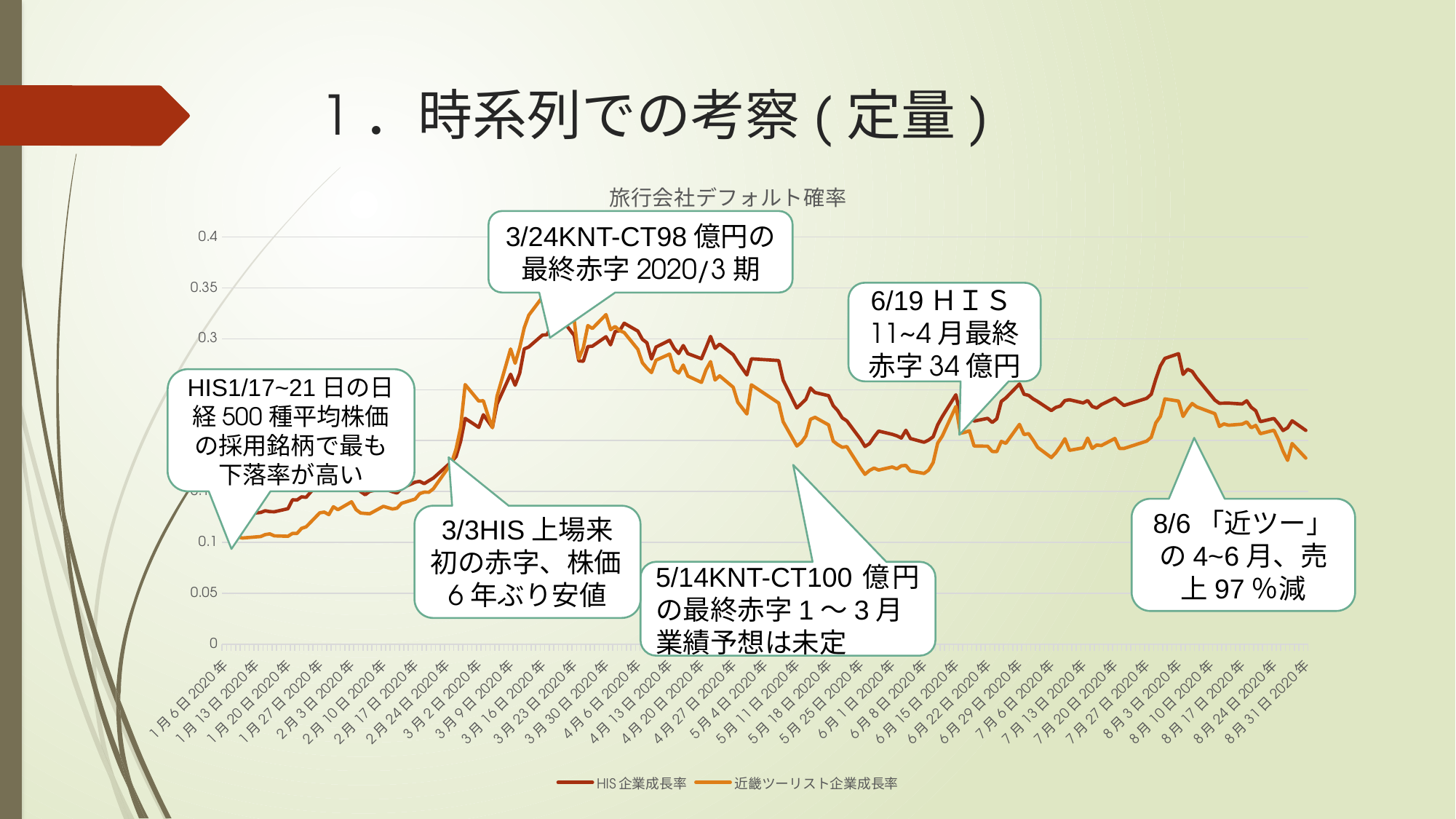

# 1．時系列での考察(定量)

### Chart: 旅行会社デフォルト確率

| Category | HIS企業成長率 | 近畿ツーリスト企業成長率 |
|---|---|---|
| 43836 | 0.1327087769824636 | 0.11347962369881744 |
| 43837 | 0.13032306465624907 | 0.10772988240130252 |
| 43838 | 0.1361809244202072 | 0.11595348542328322 |
| 43839 | 0.13002503487025924 | 0.1052542833805313 |
| 43840 | 0.12780620289995956 | 0.10423786047885257 |
| 43844 | 0.1292745041530882 | 0.10565998752023782 |
| 43845 | 0.13102756927775128 | 0.1075875582771267 |
| 43846 | 0.13017478668564386 | 0.10829036131020524 |
| 43847 | 0.12998770153006198 | 0.10636116720503531 |
| 43850 | 0.13302269307028347 | 0.1059093499636963 |
| 43851 | 0.14178504591380298 | 0.1087545479828617 |
| 43852 | 0.14154546681970873 | 0.10874735583793037 |
| 43853 | 0.1446817232296955 | 0.11371509979515552 |
| 43854 | 0.14421163533781423 | 0.11517993226229696 |
| 43857 | 0.15957002818835192 | 0.12892685950064958 |
| 43858 | 0.16048199773488064 | 0.1296619155382267 |
| 43859 | 0.15596274606993127 | 0.12722751943565444 |
| 43860 | 0.1597411213064222 | 0.13494627066560577 |
| 43861 | 0.15970181966076863 | 0.13201680476301184 |
| 43864 | 0.1625141562996945 | 0.13978833988462042 |
| 43865 | 0.1562871370638841 | 0.13209698398106492 |
| 43866 | 0.1498276392979135 | 0.12878637209904434 |
| 43867 | 0.14675144907019733 | 0.1283595481031548 |
| 43868 | 0.1501315530777532 | 0.12806444560173177 |
| 43871 | 0.1528382083292549 | 0.13536646572794608 |
| 43873 | 0.14970540718918982 | 0.13271226900410785 |
| 43874 | 0.14844486002124277 | 0.13350362925169823 |
| 43875 | 0.1530483527903091 | 0.1383298684534648 |
| 43878 | 0.1591130468201521 | 0.1425264645543272 |
| 43879 | 0.15990306756937755 | 0.14784517872129674 |
| 43880 | 0.15761351134391238 | 0.14931851118151282 |
| 43881 | 0.1604807825041652 | 0.1491962656487787 |
| 43882 | 0.16310152188637655 | 0.15258689307822232 |
| 43886 | 0.17916998719873808 | 0.1780017953665303 |
| 43887 | 0.18436998540489746 | 0.1917959416083518 |
| 43888 | 0.1991582465479465 | 0.21282534491795926 |
| 43889 | 0.22185409907041748 | 0.25501389064139385 |
| 43892 | 0.21295257730393793 | 0.23881774080180632 |
| 43893 | 0.22537645474257184 | 0.23917496957598972 |
| 43894 | 0.21912145602190847 | 0.22495433811278423 |
| 43895 | 0.21293523634408337 | 0.21266869403979707 |
| 43896 | 0.23570932852651483 | 0.24338109854166284 |
| 43899 | 0.2652068483231329 | 0.2900036622198313 |
| 43900 | 0.2543676810401695 | 0.2759393881220801 |
| 43901 | 0.26615276370235275 | 0.29120223492830055 |
| 43902 | 0.29006390454001224 | 0.31083288016777466 |
| 43903 | 0.2919897759907617 | 0.32321790833807285 |
| 43906 | 0.3036642794516652 | 0.3409708168653428 |
| 43907 | 0.3039509685878481 | 0.3270200690575499 |
| 43908 | 0.31263476452655525 | 0.32755064742095763 |
| 43909 | 0.32673518562604753 | 0.3312609222243331 |
| 43913 | 0.3032558209450249 | 0.31833356993640105 |
| 43914 | 0.2783078564051645 | 0.280373155102626 |
| 43915 | 0.27793006758484834 | 0.2912348166690082 |
| 43916 | 0.29233385989927907 | 0.31300520353776834 |
| 43917 | 0.2927720850123151 | 0.3101130836839641 |
| 43920 | 0.30206645183652747 | 0.3237933302572597 |
| 43921 | 0.29409203878816603 | 0.3089711443908516 |
| 43922 | 0.30716306706938046 | 0.3120629977429865 |
| 43923 | 0.30798536839097346 | 0.30806405653135693 |
| 43924 | 0.3153161806847107 | 0.3061452452648592 |
| 43927 | 0.30759581829639604 | 0.2896497481049476 |
| 43928 | 0.29952963062642524 | 0.27655778075427156 |
| 43929 | 0.29609120176502035 | 0.2711917996335337 |
| 43930 | 0.2801675059541707 | 0.2668125252155341 |
| 43931 | 0.291900298552377 | 0.2790106304326737 |
| 43934 | 0.2985690630428801 | 0.2849904043205335 |
| 43935 | 0.29058124819325865 | 0.2695216407464809 |
| 43936 | 0.2855584386716171 | 0.26634835521306344 |
| 43937 | 0.29338192888121134 | 0.2742121658677459 |
| 43938 | 0.28546306454767356 | 0.26339622938041707 |
| 43941 | 0.2804462661420179 | 0.25715693236000003 |
| 43942 | 0.29115411625768783 | 0.26942670496936283 |
| 43943 | 0.30233717200630345 | 0.2775806444572213 |
| 43944 | 0.29065541033813574 | 0.25957232750400233 |
| 43945 | 0.2947943615551986 | 0.2636063739784035 |
| 43948 | 0.28435572465519343 | 0.25243879276190917 |
| 43949 | 0.2771594474742447 | 0.23766204411667805 |
| 43951 | 0.2644846511783984 | 0.22615719839963888 |
| 43952 | 0.28036093559317543 | 0.25480266733284657 |
| 43958 | 0.2786771152147613 | 0.2369137109539919 |
| 43959 | 0.2592755407536524 | 0.2184932044755601 |
| 43962 | 0.23202405908770485 | 0.19467376888887036 |
| 43963 | 0.2362613650107306 | 0.19823463423267537 |
| 43964 | 0.24055352783850703 | 0.20455436775013572 |
| 43965 | 0.2517224353332648 | 0.22091394171313827 |
| 43966 | 0.24721502626091463 | 0.22286538164399045 |
| 43969 | 0.24409509840390092 | 0.2153614786752323 |
| 43970 | 0.23431249336471188 | 0.19948925009720073 |
| 43971 | 0.2294243271021947 | 0.1960492284334078 |
| 43972 | 0.2222857965582126 | 0.19341128573711178 |
| 43973 | 0.21937735760085775 | 0.19407708240596394 |
| 43976 | 0.20147809603969552 | 0.17318751650905778 |
| 43977 | 0.19417263269865448 | 0.1668304950000596 |
| 43978 | 0.1970537403060367 | 0.1706525710671008 |
| 43979 | 0.20354037371702946 | 0.17299981065246142 |
| 43980 | 0.20935361112005976 | 0.1710275999124445 |
| 43983 | 0.20617007635141815 | 0.17405762533136668 |
| 43984 | 0.20470258413043144 | 0.17217823641678429 |
| 43985 | 0.20251509522052508 | 0.17518392913810465 |
| 43986 | 0.21014141563458824 | 0.17557974132918824 |
| 43987 | 0.20203434020095068 | 0.17011645289037233 |
| 43990 | 0.19836862934307095 | 0.16773952291896957 |
| 43991 | 0.20049026486263077 | 0.17095124454871638 |
| 43992 | 0.20372015002872856 | 0.17838016599834375 |
| 43993 | 0.21554110852544772 | 0.19760408347533917 |
| 43994 | 0.22360480272127342 | 0.20437476532281298 |
| 43997 | 0.24503531886692298 | 0.23347504765859303 |
| 43998 | 0.22451240143243995 | 0.207247378941331 |
| 43999 | 0.2233696307462312 | 0.2081701467004096 |
| 44000 | 0.22647696780308454 | 0.20964590880805337 |
| 44001 | 0.21912952818669262 | 0.19467479609908575 |
| 44004 | 0.22182150066168135 | 0.19444545544188338 |
| 44005 | 0.21783784306643444 | 0.18931905273533886 |
| 44006 | 0.22143797903708984 | 0.18914669363157594 |
| 44007 | 0.2384859426414664 | 0.19921718068230826 |
| 44008 | 0.2418448228833892 | 0.19730982951121642 |
| 44011 | 0.2556166733702642 | 0.2159424535919561 |
| 44012 | 0.24548510575476234 | 0.20587188063428913 |
| 44013 | 0.24444907559493878 | 0.20684520666577563 |
| 44014 | 0.24096937914054467 | 0.20045281194347894 |
| 44015 | 0.23840913809179815 | 0.19333157107308283 |
| 44018 | 0.22952960509805298 | 0.18331950432037877 |
| 44019 | 0.2326119819571207 | 0.18803992544423426 |
| 44020 | 0.2339755683072092 | 0.1943644965211925 |
| 44021 | 0.23932744692659574 | 0.20179739112848794 |
| 44022 | 0.24014204560156038 | 0.19042493834085072 |
| 44025 | 0.2369769599249522 | 0.19285067523649713 |
| 44026 | 0.2393444187882718 | 0.20245423605588406 |
| 44027 | 0.2335313100515948 | 0.1922662652850248 |
| 44028 | 0.23199879867472434 | 0.19565285342850372 |
| 44029 | 0.23533354740676915 | 0.1950854258480556 |
| 44032 | 0.2418762783387488 | 0.20206321771298774 |
| 44033 | 0.2380414626470507 | 0.19224627021121954 |
| 44034 | 0.23449463357312397 | 0.19226639797692904 |
| 44039 | 0.24150637955749382 | 0.19947403298953104 |
| 44040 | 0.2455535164936224 | 0.2032742278882409 |
| 44041 | 0.2604587003944089 | 0.21741943236897932 |
| 44042 | 0.273301642551257 | 0.2238067137968162 |
| 44043 | 0.2807688070719325 | 0.24092840305533963 |
| 44046 | 0.28536695684461993 | 0.23881121823428286 |
| 44047 | 0.2650225362820017 | 0.2237075709703368 |
| 44048 | 0.27008887842304996 | 0.23083297145759163 |
| 44049 | 0.2680214789273032 | 0.23642710586727983 |
| 44050 | 0.261512895884781 | 0.23311072356964163 |
| 44054 | 0.23973788874428384 | 0.22645899406326142 |
| 44055 | 0.2366340837168853 | 0.21393202183228452 |
| 44056 | 0.23677011618762275 | 0.21636839273249459 |
| 44057 | 0.23685234196829946 | 0.21509127838072126 |
| 44060 | 0.23592850536641144 | 0.21613809877001783 |
| 44061 | 0.2391020623093986 | 0.21838516610177502 |
| 44062 | 0.2327028594050286 | 0.2126746454023058 |
| 44063 | 0.22930011297904884 | 0.21490504445459113 |
| 44064 | 0.2185887199620314 | 0.20673899087765477 |
| 44067 | 0.22174405325306842 | 0.21019732415313946 |
| 44068 | 0.21626725364609306 | 0.20091656574441433 |
| 44069 | 0.20988253890229783 | 0.18954622284636685 |
| 44070 | 0.212574209819918 | 0.18054625024077114 |
| 44071 | 0.2194298450002822 | 0.1970654010797794 |
| 44074 | 0.21000032526544962 | 0.1827922621130339 |
3/24KNT-CT98億円の最終赤字2020/3期
6/19ＨＩＳ11~4月最終赤字34億円
HIS1/17~21日の日経500種平均株価の採用銘柄で最も下落率が高い
8/6「近ツー」の4~6月、売上97％減
3/3HIS上場来初の赤字、株価6年ぶり安値
5/14KNT-CT100億円の最終赤字1～3月
業績予想は未定